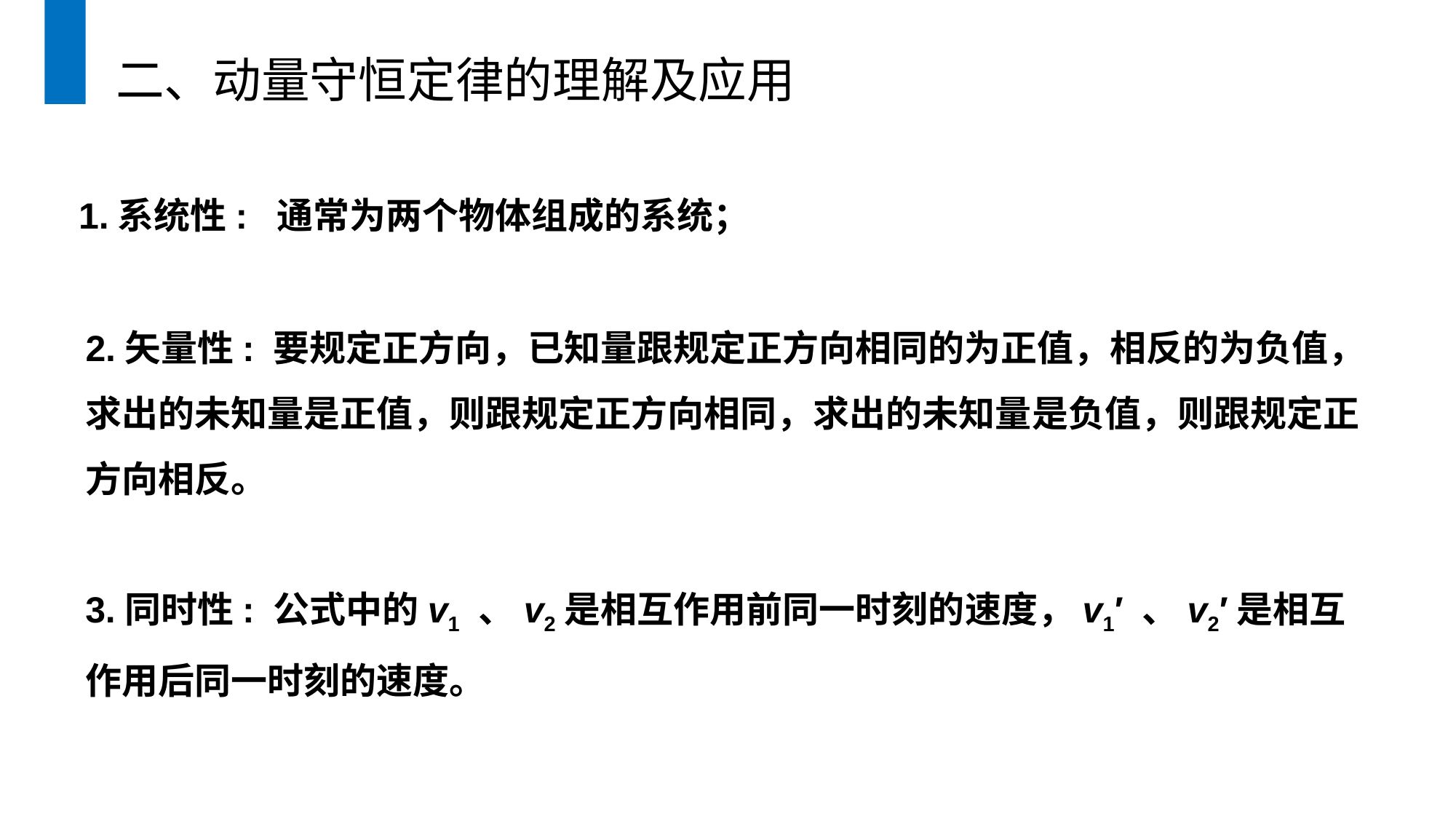

二、动量守恒定律的理解及应用
1.系统性:  通常为两个物体组成的系统；
2.矢量性: 要规定正方向，已知量跟规定正方向相同的为正值，相反的为负值，求出的未知量是正值，则跟规定正方向相同，求出的未知量是负值，则跟规定正方向相反。
3.同时性: 公式中的v1 、v2是相互作用前同一时刻的速度，v1′ 、v2′是相互作用后同一时刻的速度。